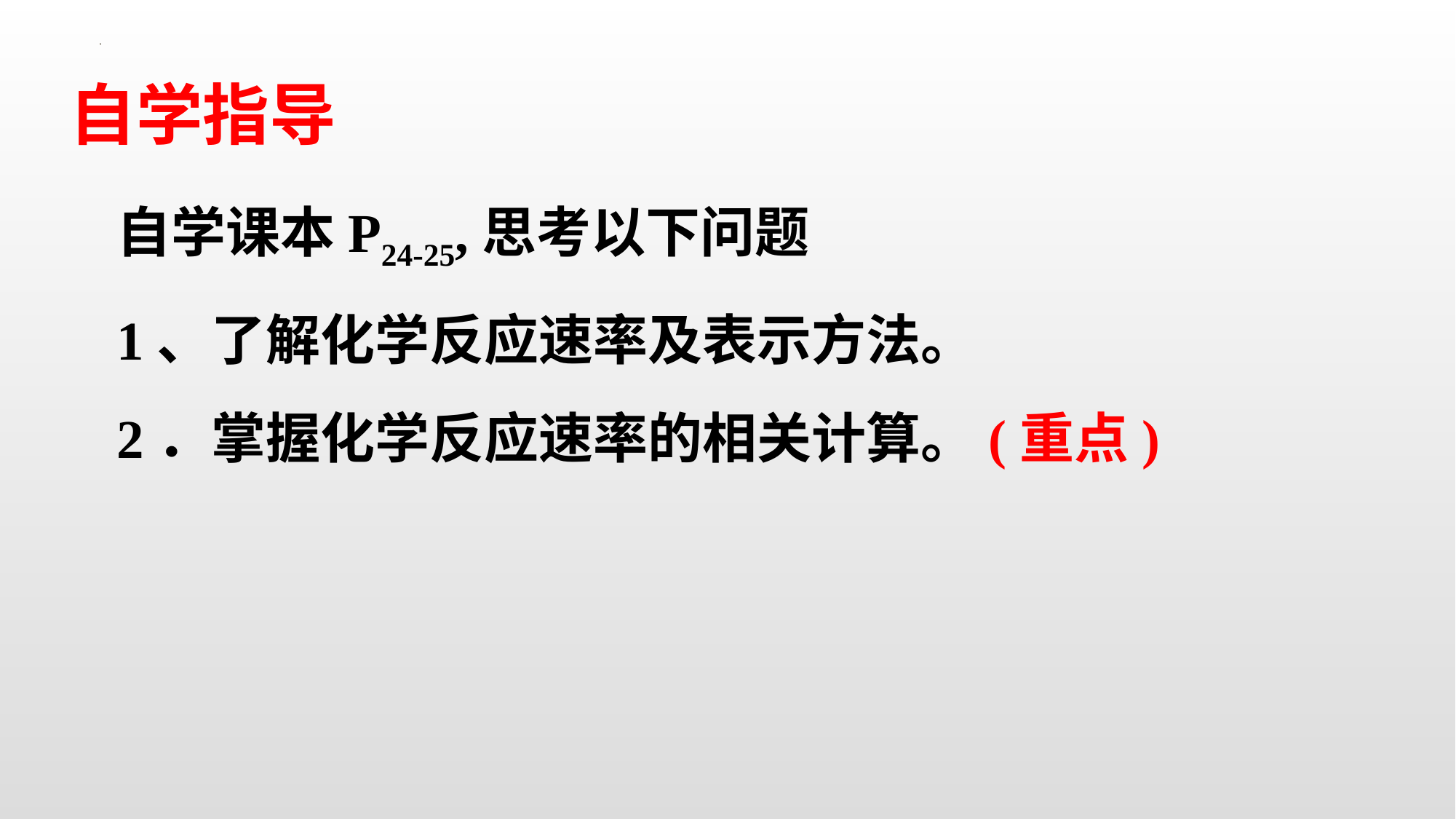

自学指导
自学课本P24-25,思考以下问题
1、了解化学反应速率及表示方法。
2．掌握化学反应速率的相关计算。(重点)